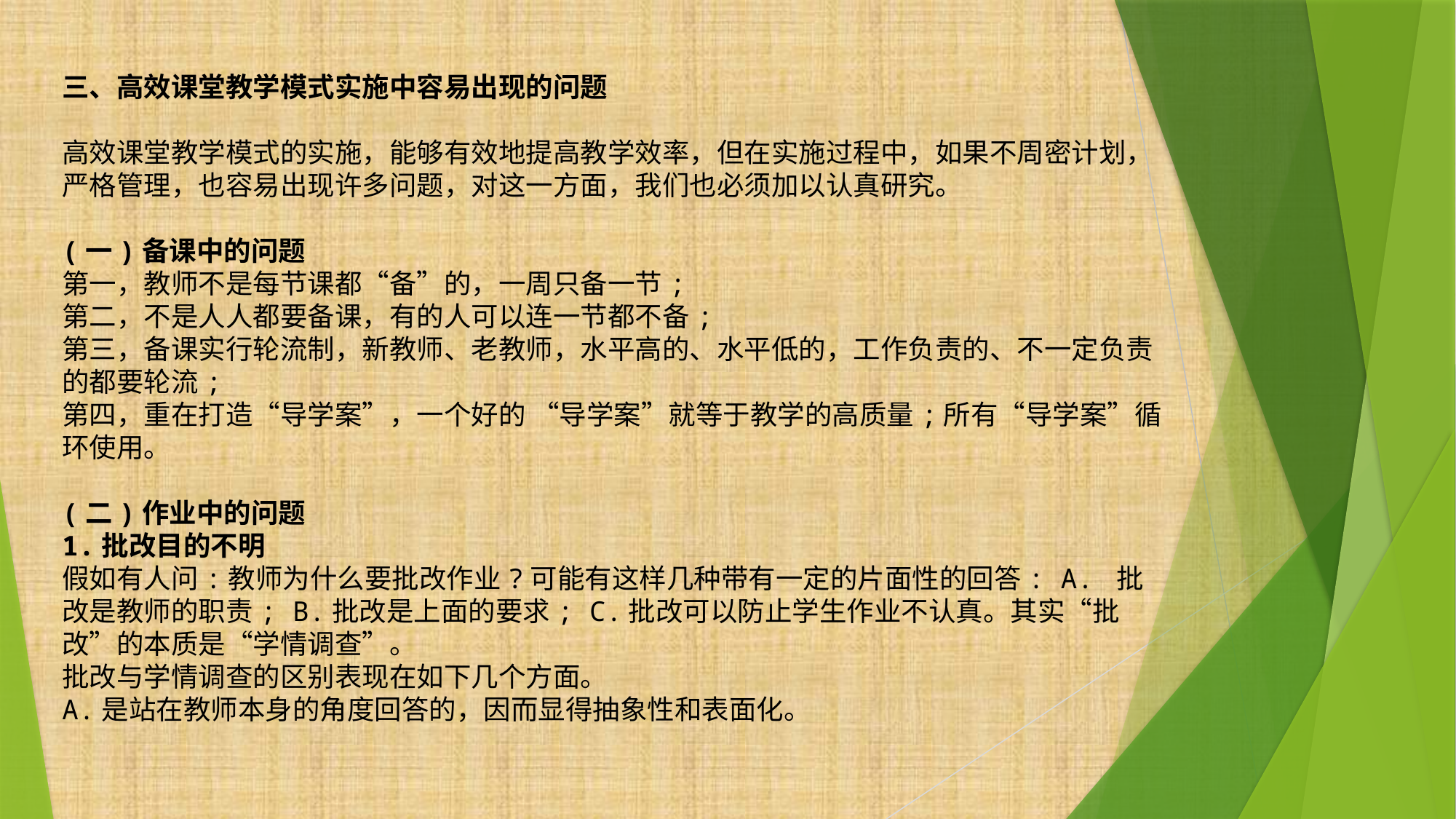

三、高效课堂教学模式实施中容易出现的问题

高效课堂教学模式的实施，能够有效地提高教学效率，但在实施过程中，如果不周密计划，严格管理，也容易出现许多问题，对这一方面，我们也必须加以认真研究。

(一)备课中的问题
第一，教师不是每节课都“备”的，一周只备一节;
第二，不是人人都要备课，有的人可以连一节都不备;
第三，备课实行轮流制，新教师、老教师，水平高的、水平低的，工作负责的、不一定负责的都要轮流;
第四，重在打造“导学案”，一个好的 “导学案”就等于教学的高质量;所有“导学案”循环使用。

(二)作业中的问题
1.批改目的不明
假如有人问:教师为什么要批改作业?可能有这样几种带有一定的片面性的回答: A. 批改是教师的职责; B.批改是上面的要求; C.批改可以防止学生作业不认真。其实“批改”的本质是“学情调查”。
批改与学情调查的区别表现在如下几个方面。
A.是站在教师本身的角度回答的，因而显得抽象性和表面化。